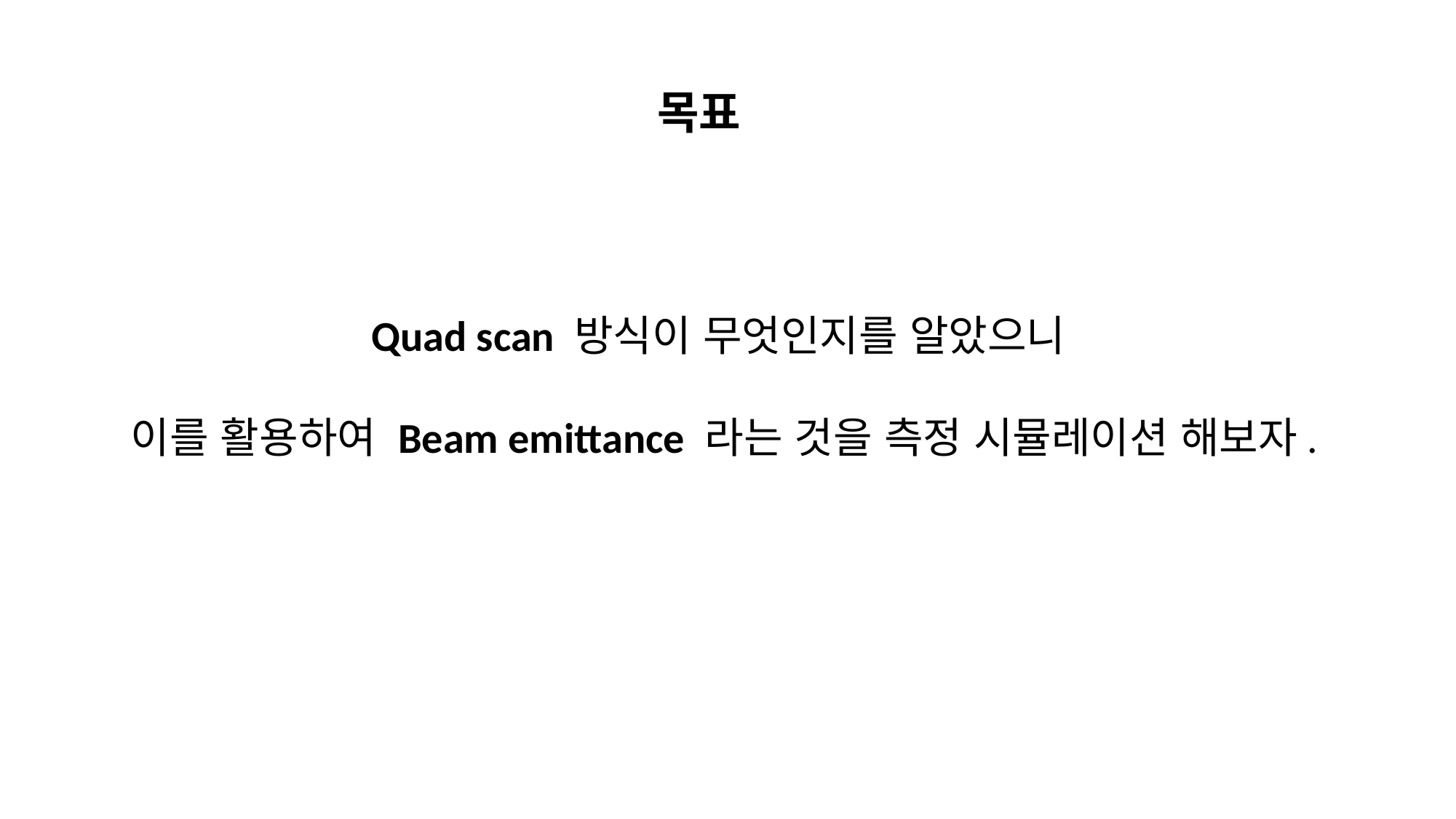

목표
Quad scan 방식이 무엇인지를 알았으니
이를 활용하여 Beam emittance 라는 것을 측정 시뮬레이션 해보자.